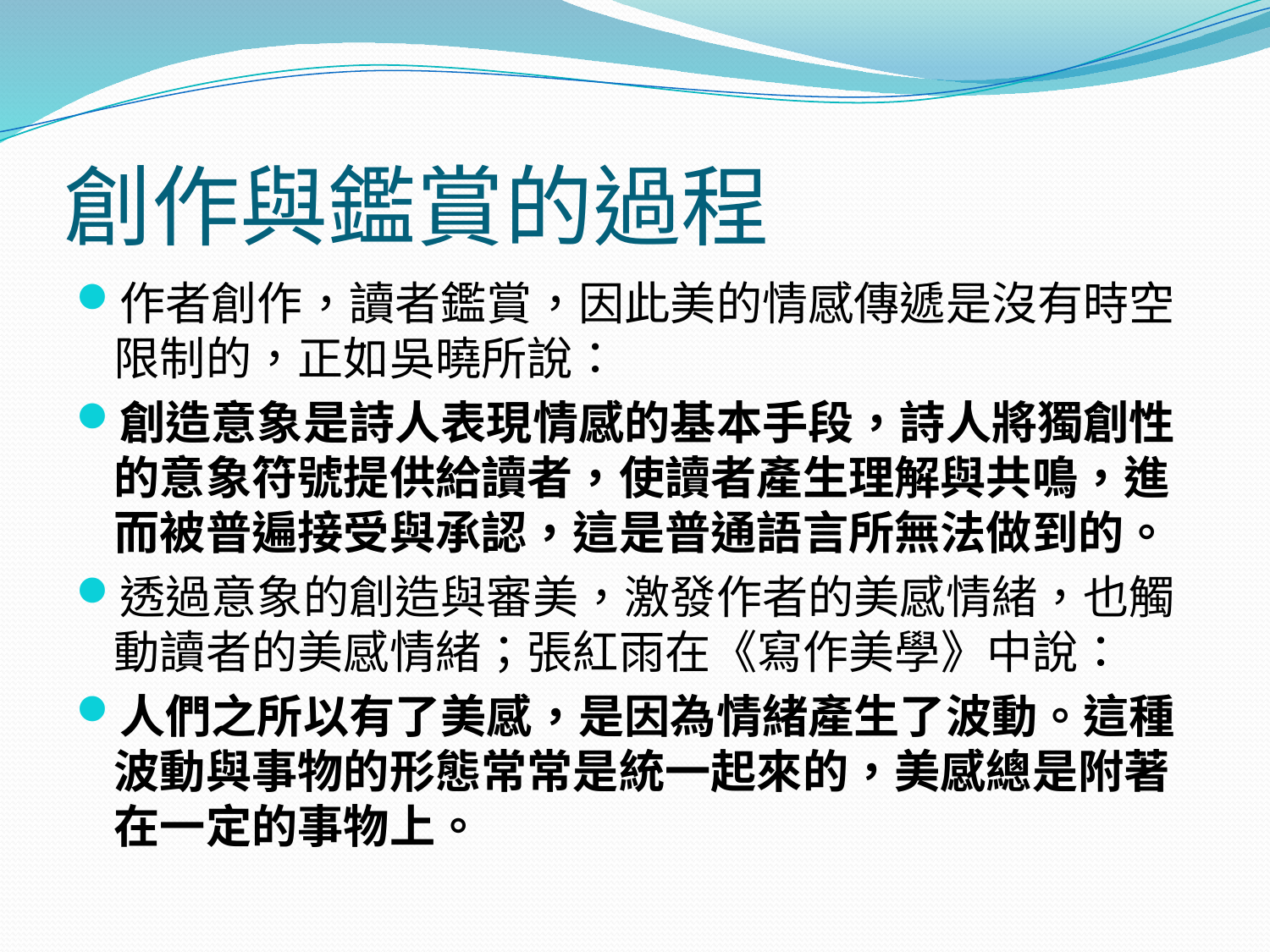

# 創作與鑑賞的過程
作者創作，讀者鑑賞，因此美的情感傳遞是沒有時空限制的，正如吳曉所說：
創造意象是詩人表現情感的基本手段，詩人將獨創性的意象符號提供給讀者，使讀者產生理解與共鳴，進而被普遍接受與承認，這是普通語言所無法做到的。
透過意象的創造與審美，激發作者的美感情緒，也觸動讀者的美感情緒；張紅雨在《寫作美學》中說：
人們之所以有了美感，是因為情緒產生了波動。這種波動與事物的形態常常是統一起來的，美感總是附著在一定的事物上。